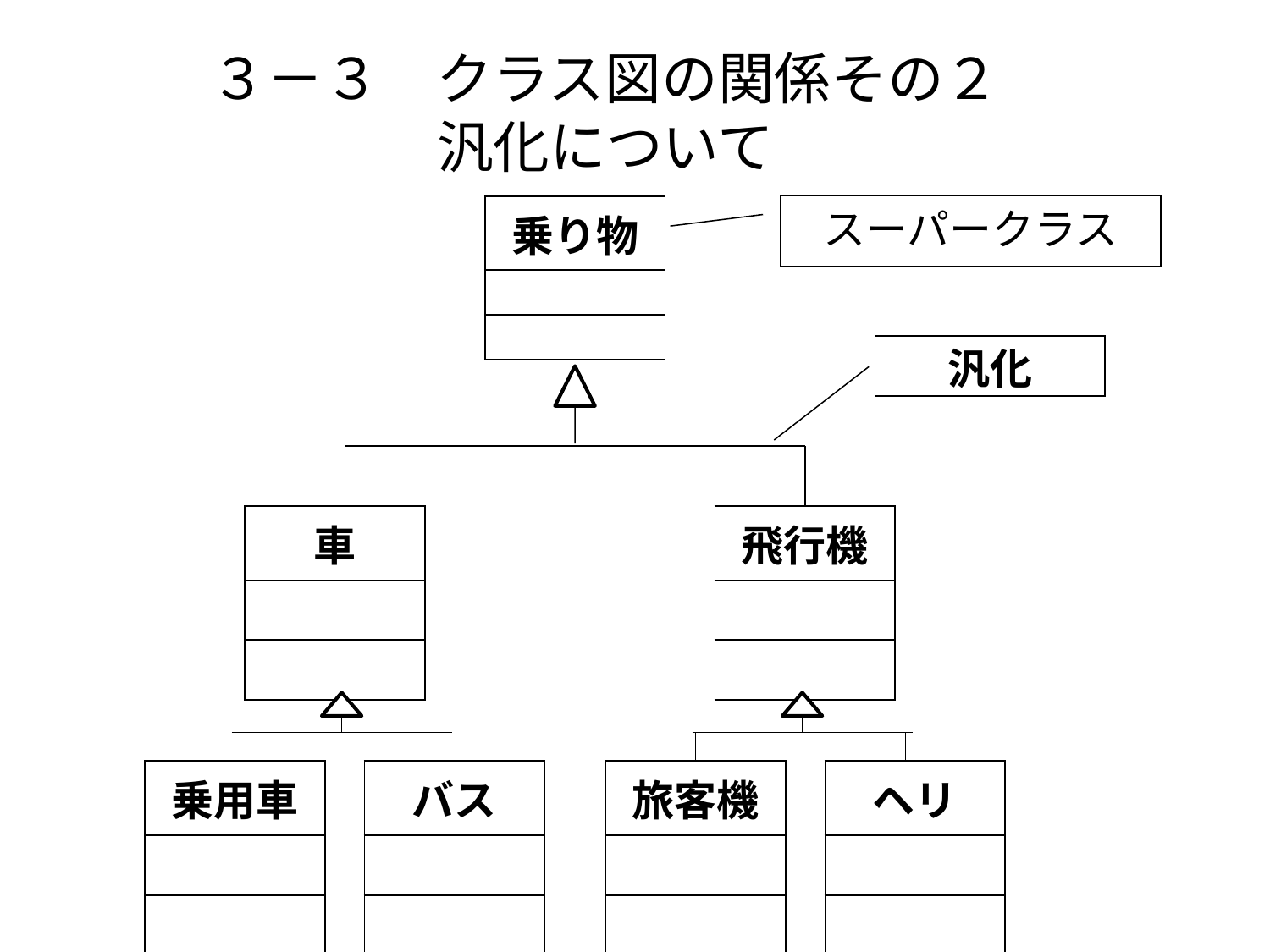

# ３－３　クラス図の関係その２ 汎化について
| 乗り物 |
| --- |
|  |
|  |
スーパークラス
汎化

| 車 |
| --- |
|  |
|  |
| 飛行機 |
| --- |
|  |
|  |

| 乗用車 |
| --- |
|  |
|  |
| バス |
| --- |
|  |
|  |
| 旅客機 |
| --- |
|  |
|  |
| ヘリ |
| --- |
|  |
|  |